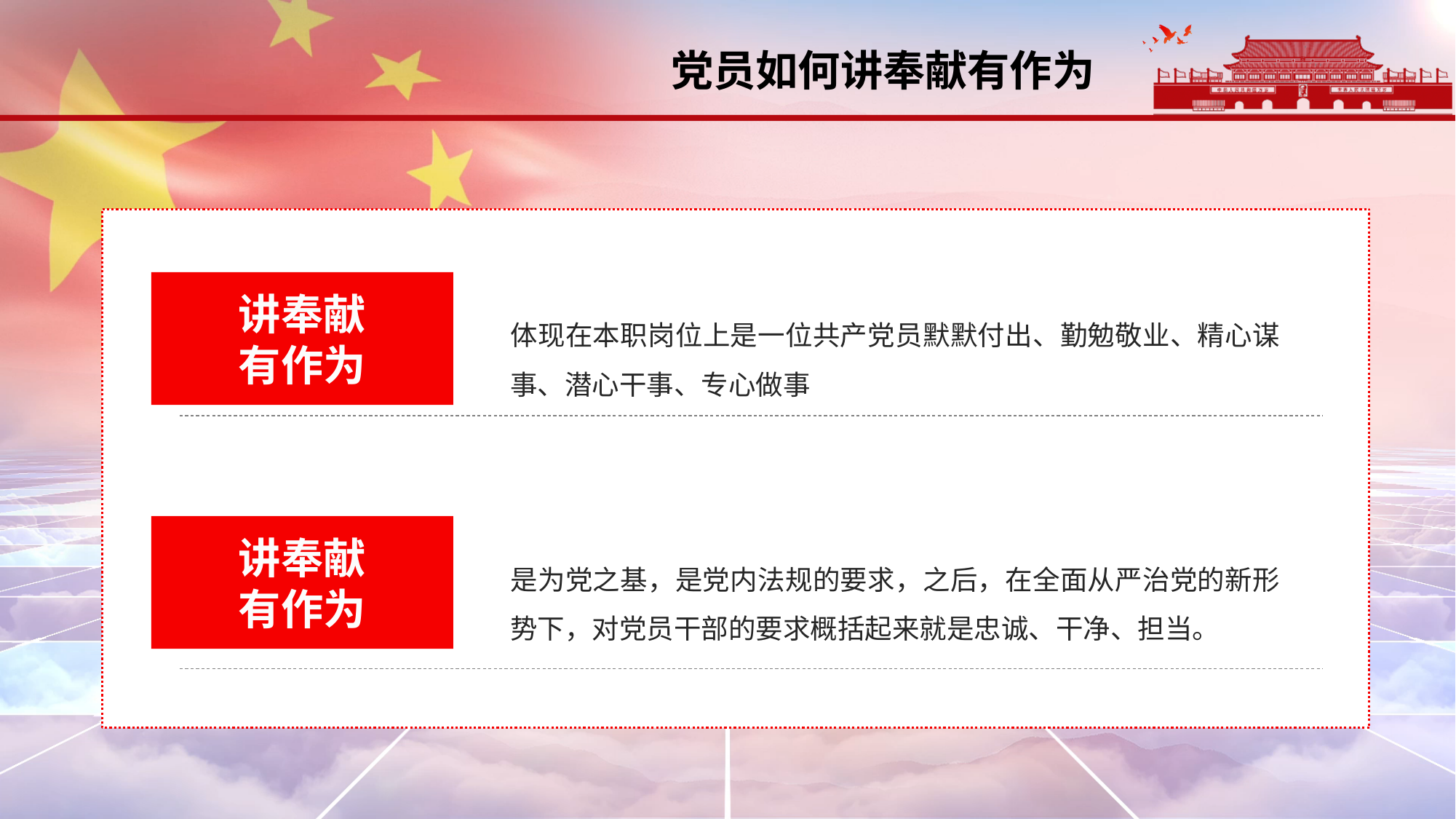

讲奉献
有作为
体现在本职岗位上是一位共产党员默默付出、勤勉敬业、精心谋事、潜心干事、专心做事
讲奉献
有作为
是为党之基，是党内法规的要求，之后，在全面从严治党的新形势下，对党员干部的要求概括起来就是忠诚、干净、担当。